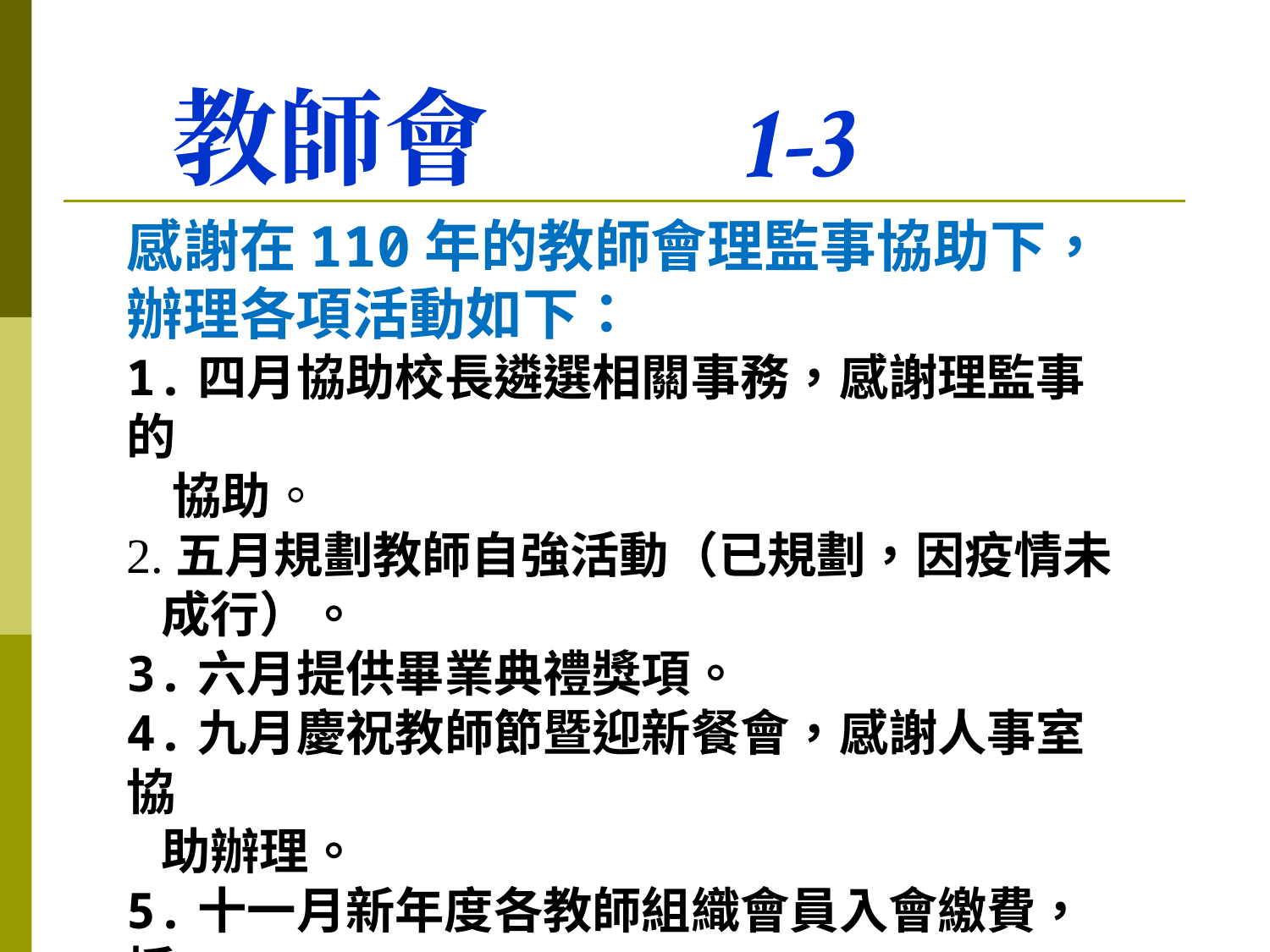

# 教師會            1-3

感謝在110年的教師會理監事協助下，辦理各項活動如下：
1.四月協助校長遴選相關事務，感謝理監事的
   協助。
2.五月規劃教師自強活動（已規劃，因疫情未
  成行）。
3.六月提供畢業典禮獎項。
4.九月慶祝教師節暨迎新餐會，感謝人事室協
  助辦理。
5.十一月新年度各教師組織會員入會繳費，採
  薪資代扣方式，感謝總務處出納組、會計室
  的協助辦理。